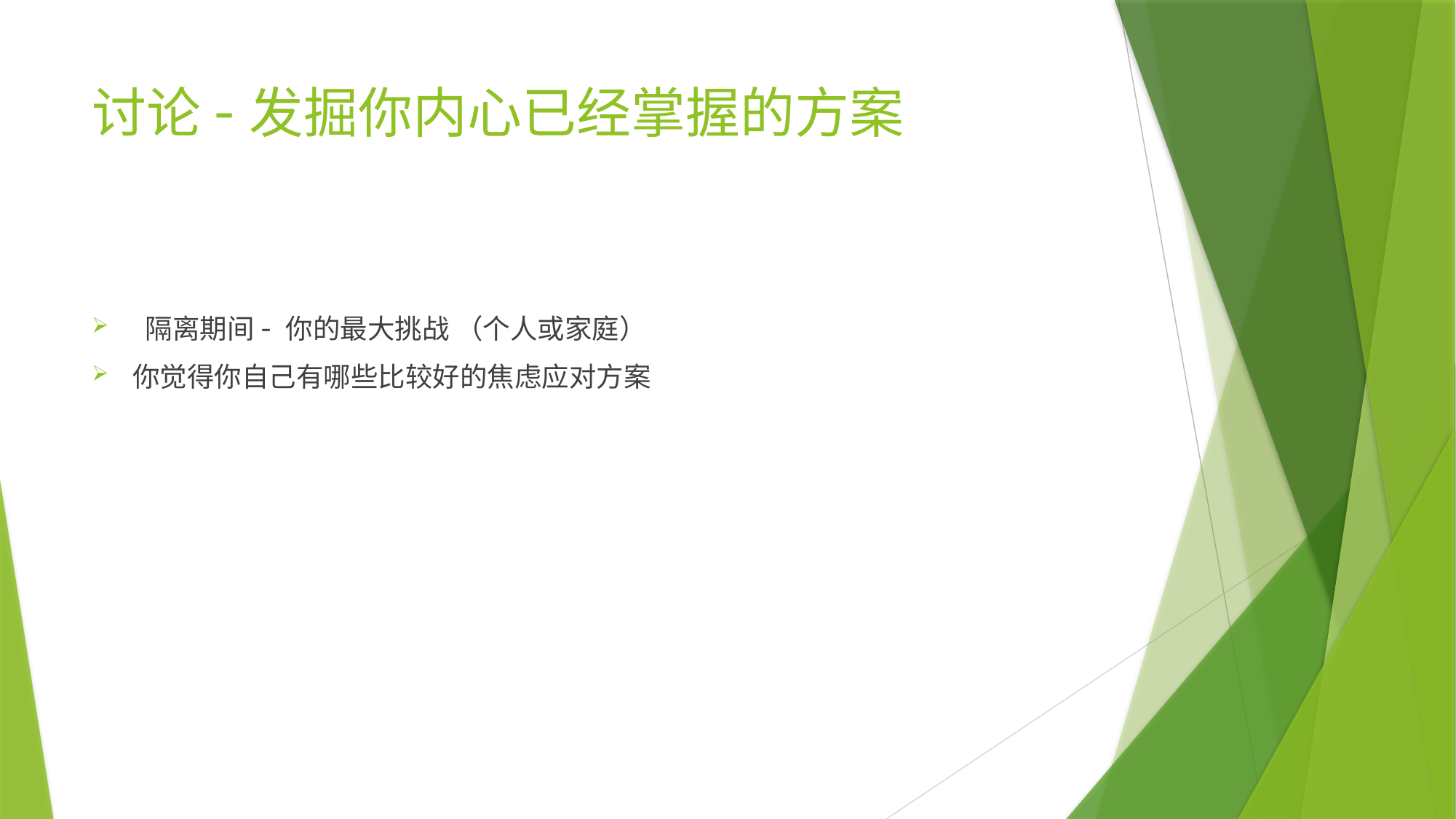

# 讨论-发掘你内心已经掌握的方案

 隔离期间- 你的最大挑战 （个人或家庭）
你觉得你自己有哪些比较好的焦虑应对方案